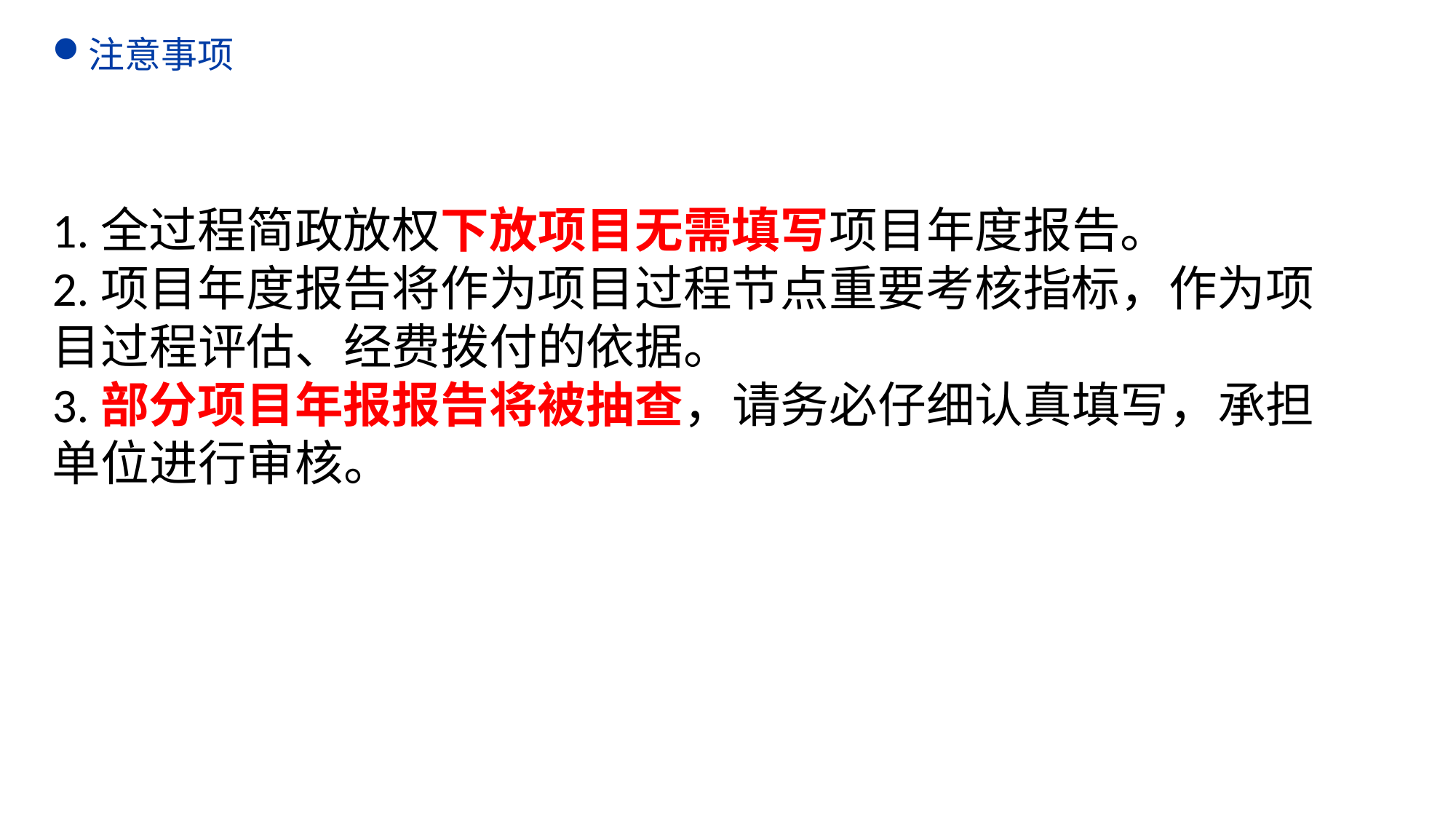

注意事项
1.全过程简政放权下放项目无需填写项目年度报告。
2.项目年度报告将作为项目过程节点重要考核指标，作为项目过程评估、经费拨付的依据。
3.部分项目年报报告将被抽查，请务必仔细认真填写，承担单位进行审核。